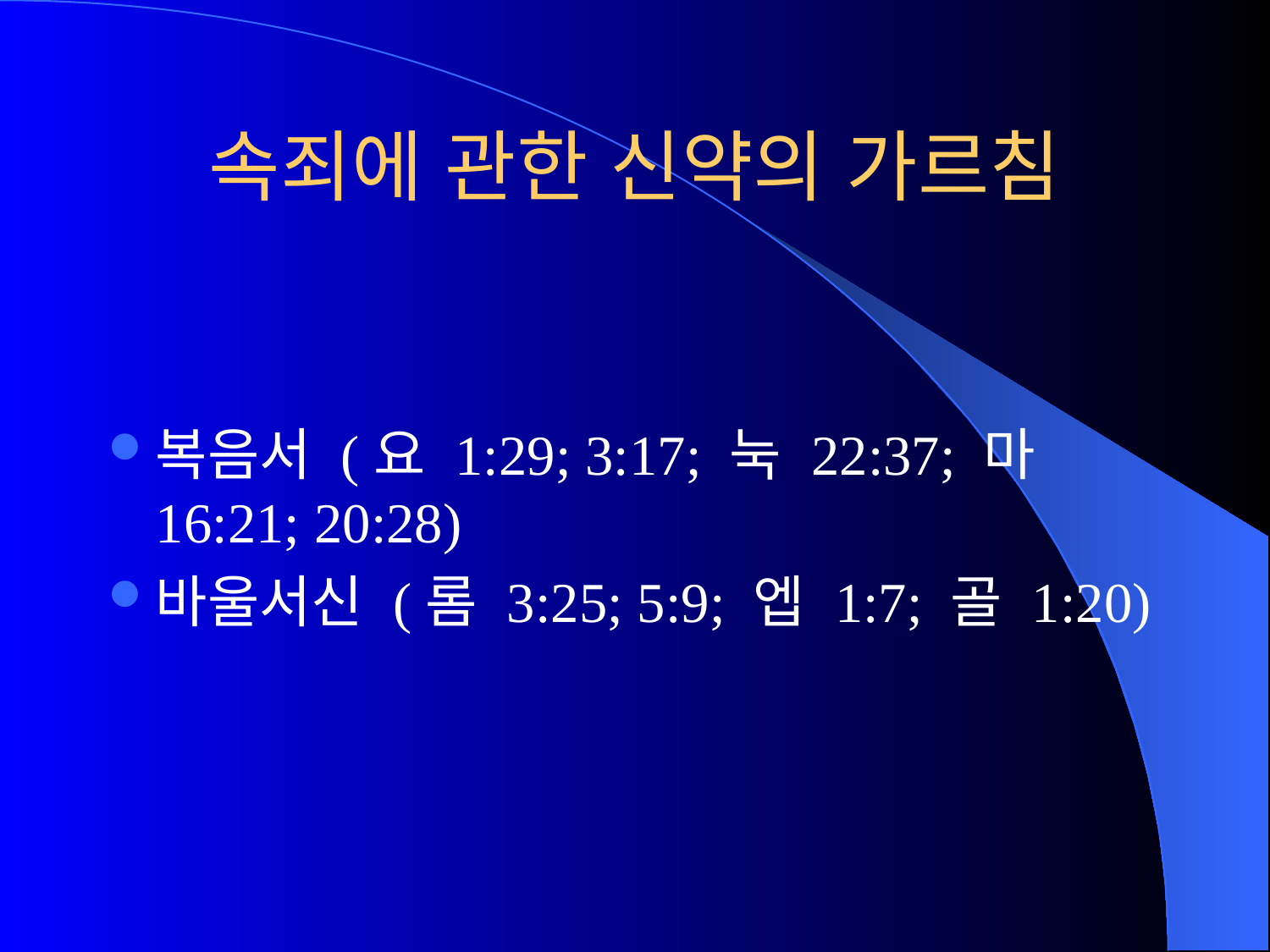

# 속죄에 관한 신약의 가르침
복음서 (요 1:29; 3:17; 눅 22:37; 마 16:21; 20:28)
바울서신 (롬 3:25; 5:9; 엡 1:7; 골 1:20)